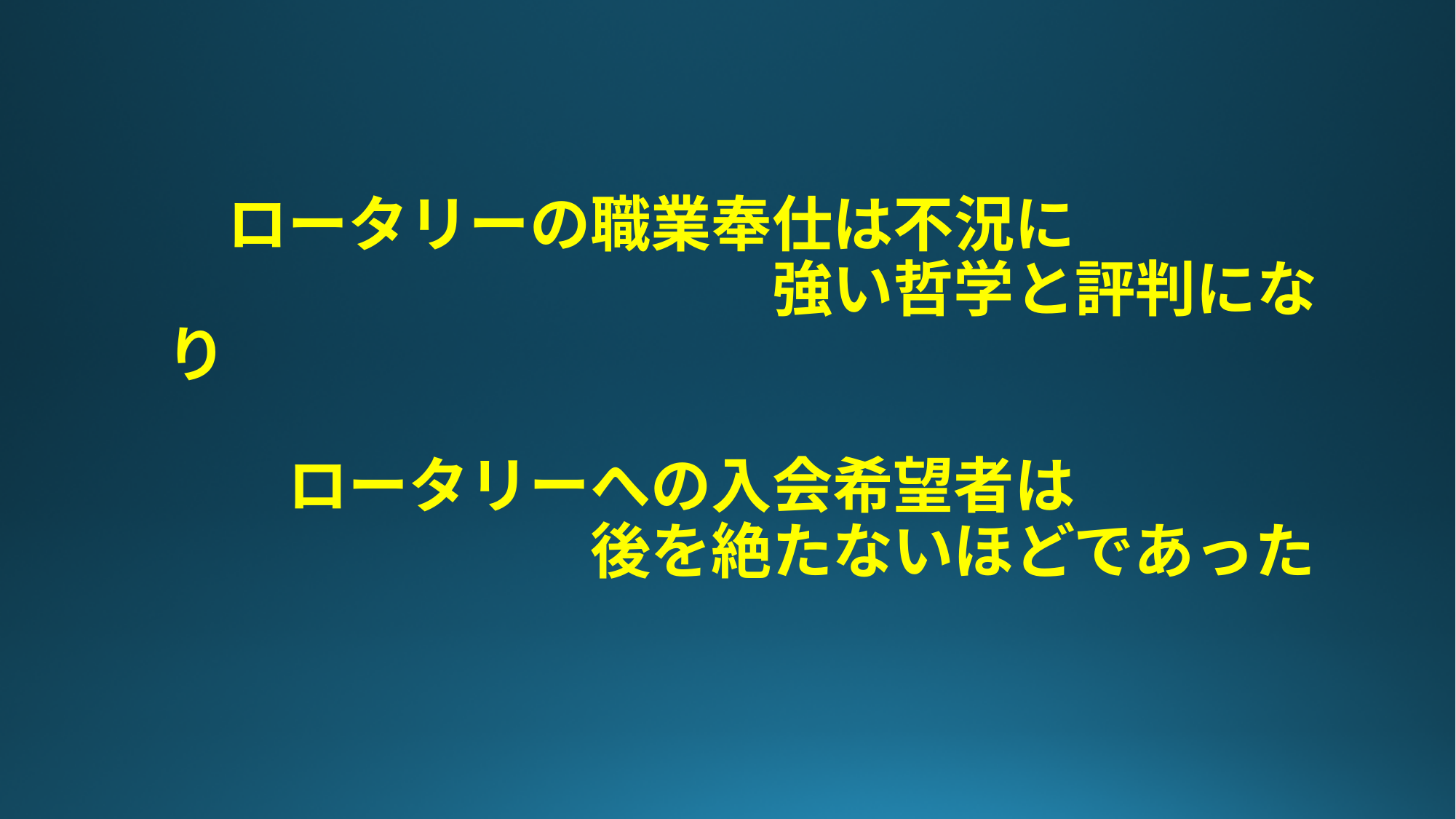

# ロータリーの職業奉仕は不況に 　　　　　　　　　　強い哲学と評判になり 　　ロータリーへの入会希望者は 　　　　　　　後を絶たないほどであった